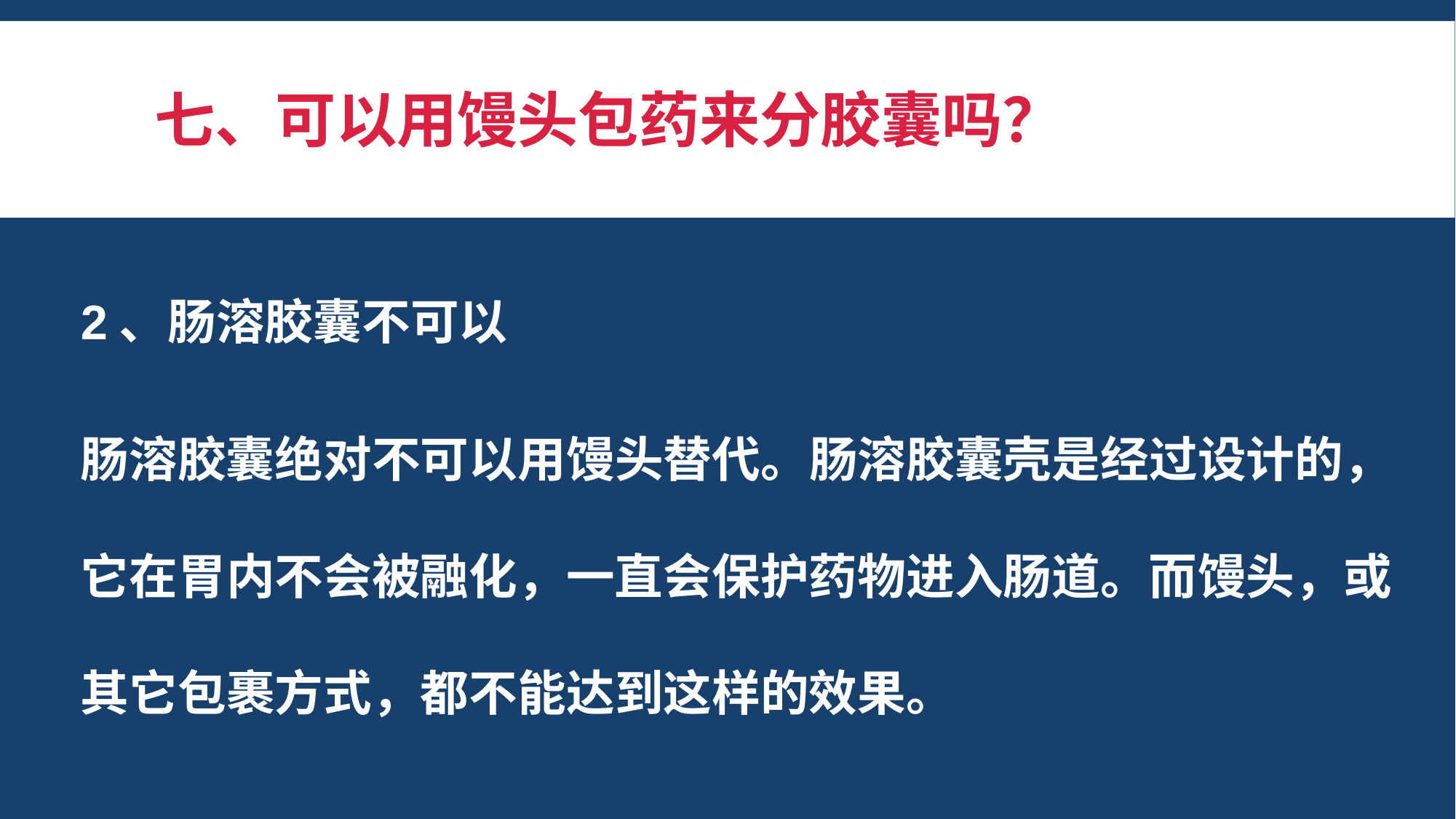

# 七、可以用馒头包药来分胶囊吗？
2、肠溶胶囊不可以
肠溶胶囊绝对不可以用馒头替代。肠溶胶囊壳是经过设计的，它在胃内不会被融化，一直会保护药物进入肠道。而馒头，或其它包裹方式，都不能达到这样的效果。